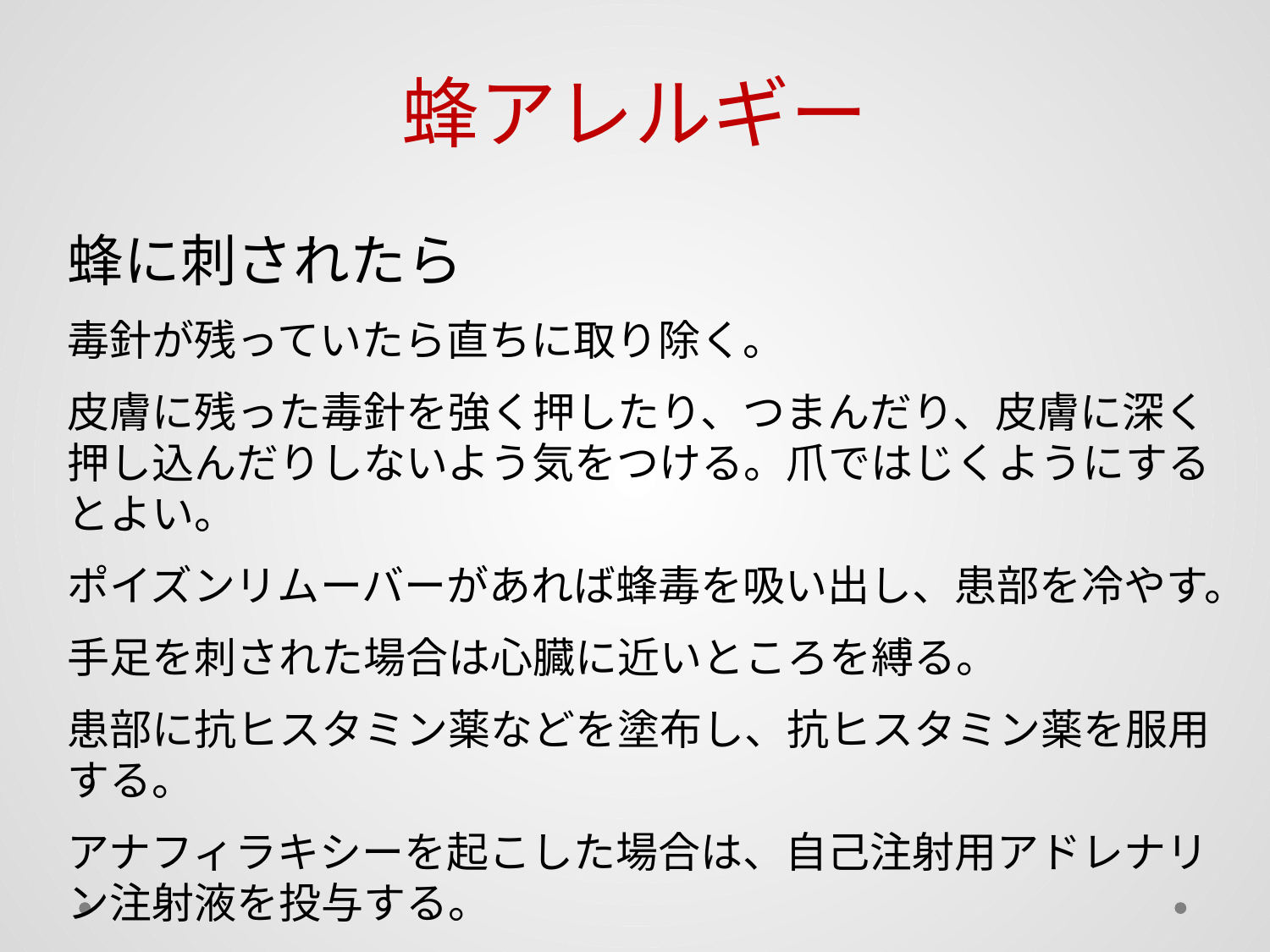

蜂アレルギー
蜂に刺されたら
毒針が残っていたら直ちに取り除く。
皮膚に残った毒針を強く押したり、つまんだり、皮膚に深く押し込んだりしないよう気をつける。爪ではじくようにするとよい。
ポイズンリムーバーがあれば蜂毒を吸い出し、患部を冷やす。
手足を刺された場合は心臓に近いところを縛る。
患部に抗ヒスタミン薬などを塗布し、抗ヒスタミン薬を服用する。
アナフィラキシーを起こした場合は、自己注射用アドレナリン注射液を投与する。